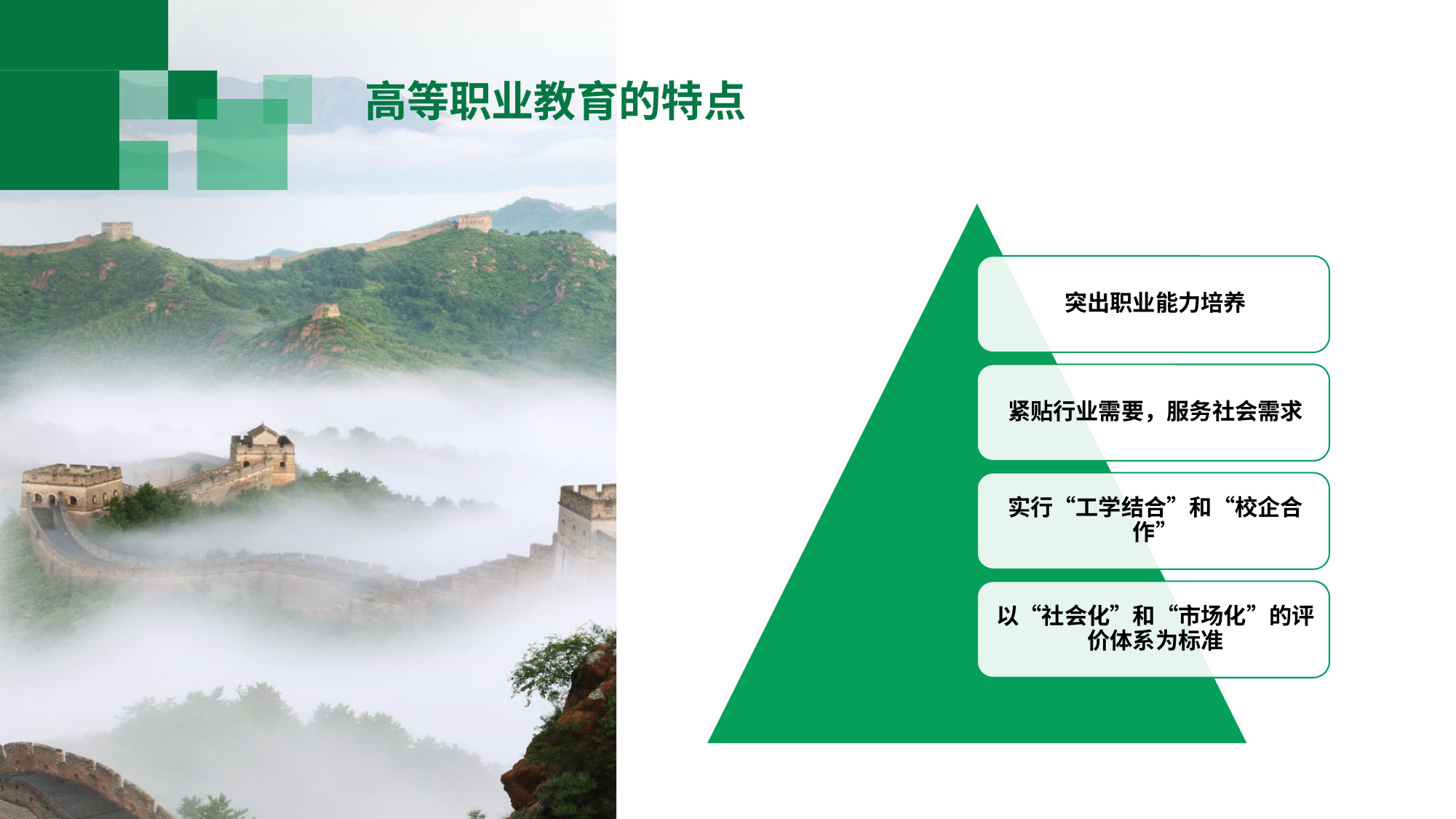

高等职业教育的特点
突出职业能力培养
紧贴行业需要，服务社会需求
实行“工学结合”和“校企合作”
以“社会化”和“市场化”的评价体系为标准